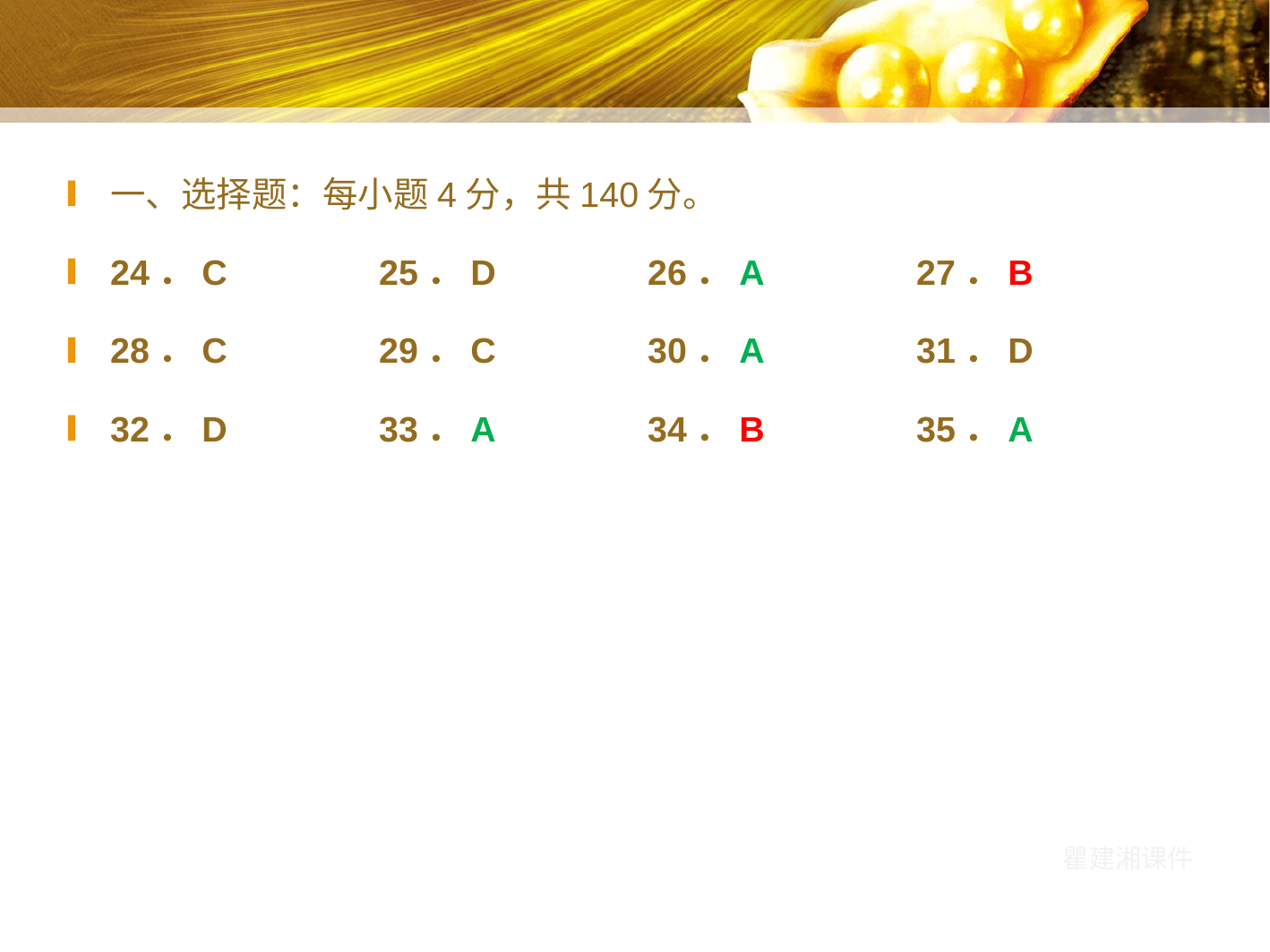

#
一、选择题：每小题4分，共140分。
24．C		25．D		26．A		27．B
28．C		29．C		30．A		31．D
32．D		33．A		34．B		35．A